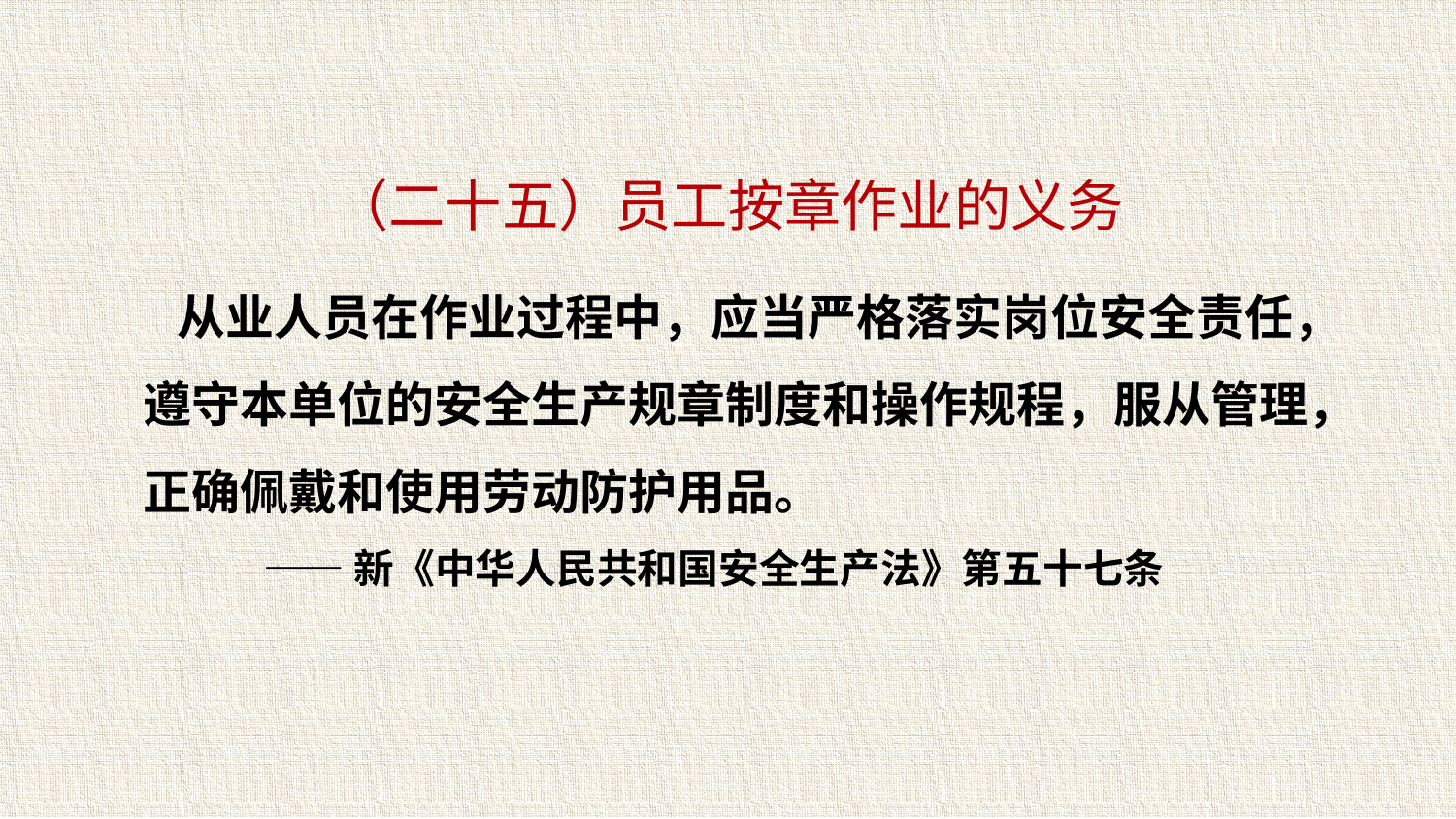

（二十五）员工按章作业的义务
  从业人员在作业过程中，应当严格落实岗位安全责任，遵守本单位的安全生产规章制度和操作规程，服从管理，正确佩戴和使用劳动防护用品。
             ——新《中华人民共和国安全生产法》第五十七条